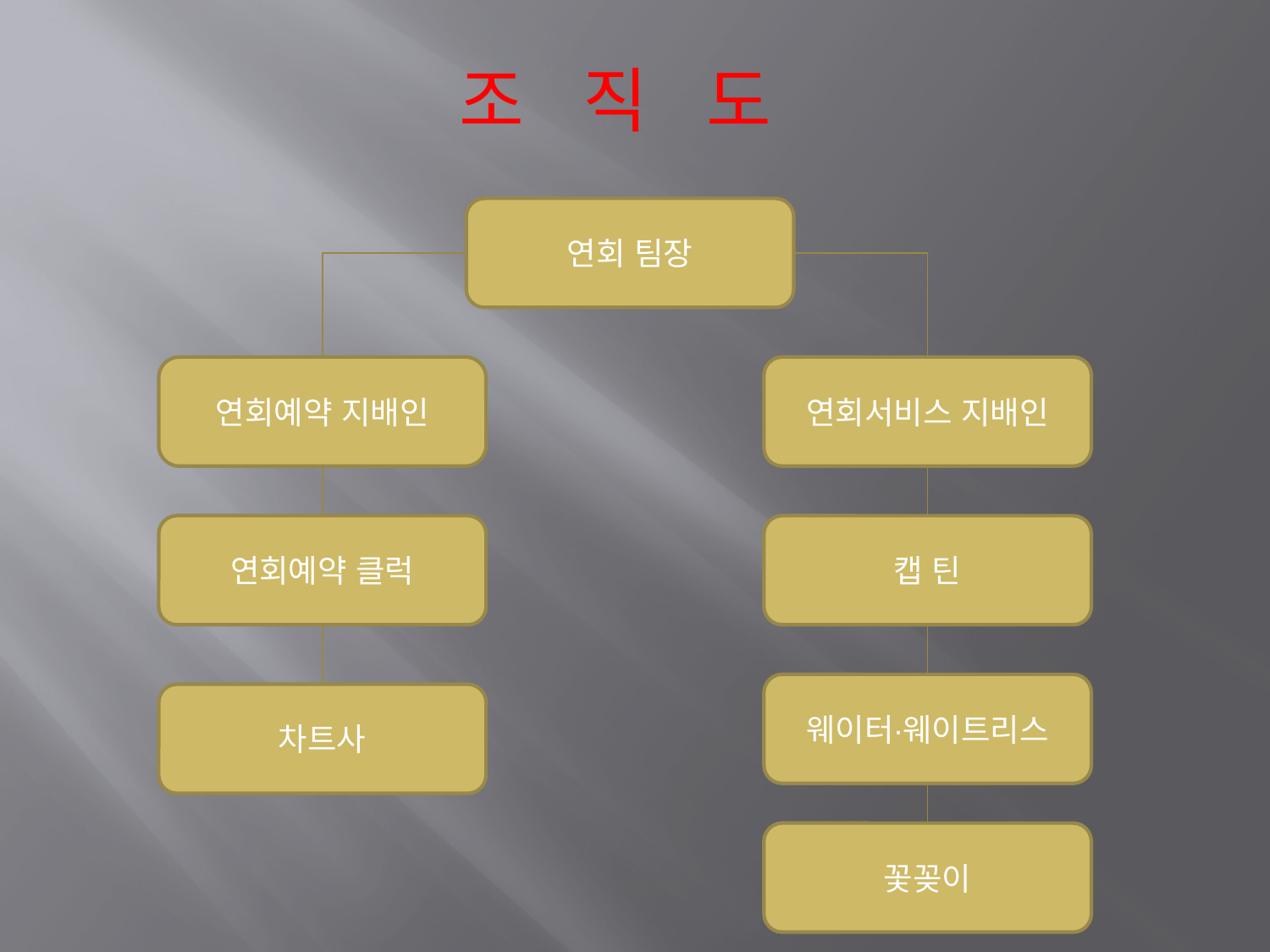

조   직   도
연회 팀장
연회예약 지배인
연회서비스 지배인
연회예약 클럭
캡 틴
웨이터∙웨이트리스
차트사
꽃꽂이